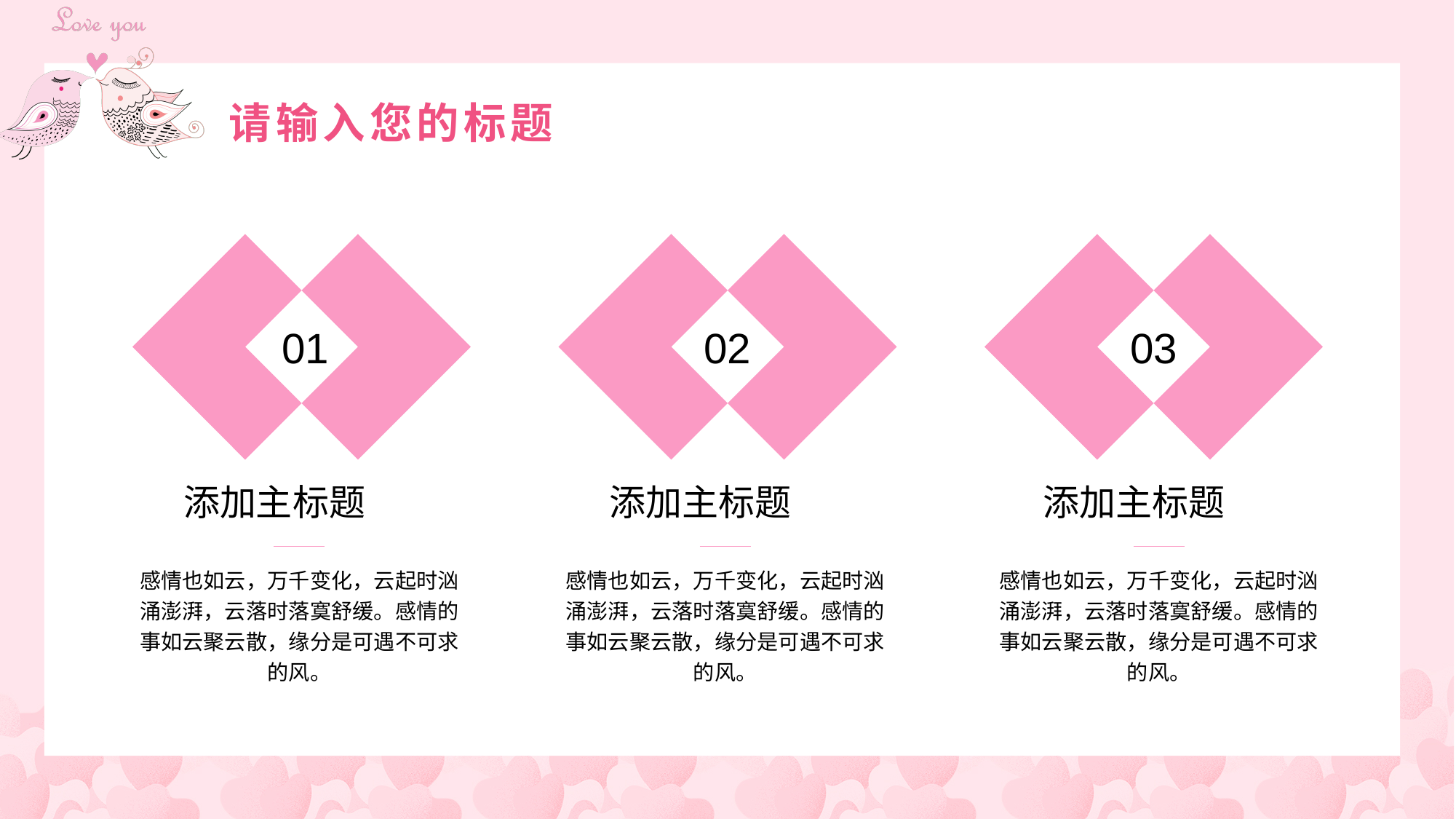

请输入您的标题

01
添加主标题
感情也如云，万千变化，云起时汹涌澎湃，云落时落寞舒缓。感情的事如云聚云散，缘分是可遇不可求的风。

02
添加主标题
感情也如云，万千变化，云起时汹涌澎湃，云落时落寞舒缓。感情的事如云聚云散，缘分是可遇不可求的风。

03
添加主标题
感情也如云，万千变化，云起时汹涌澎湃，云落时落寞舒缓。感情的事如云聚云散，缘分是可遇不可求的风。